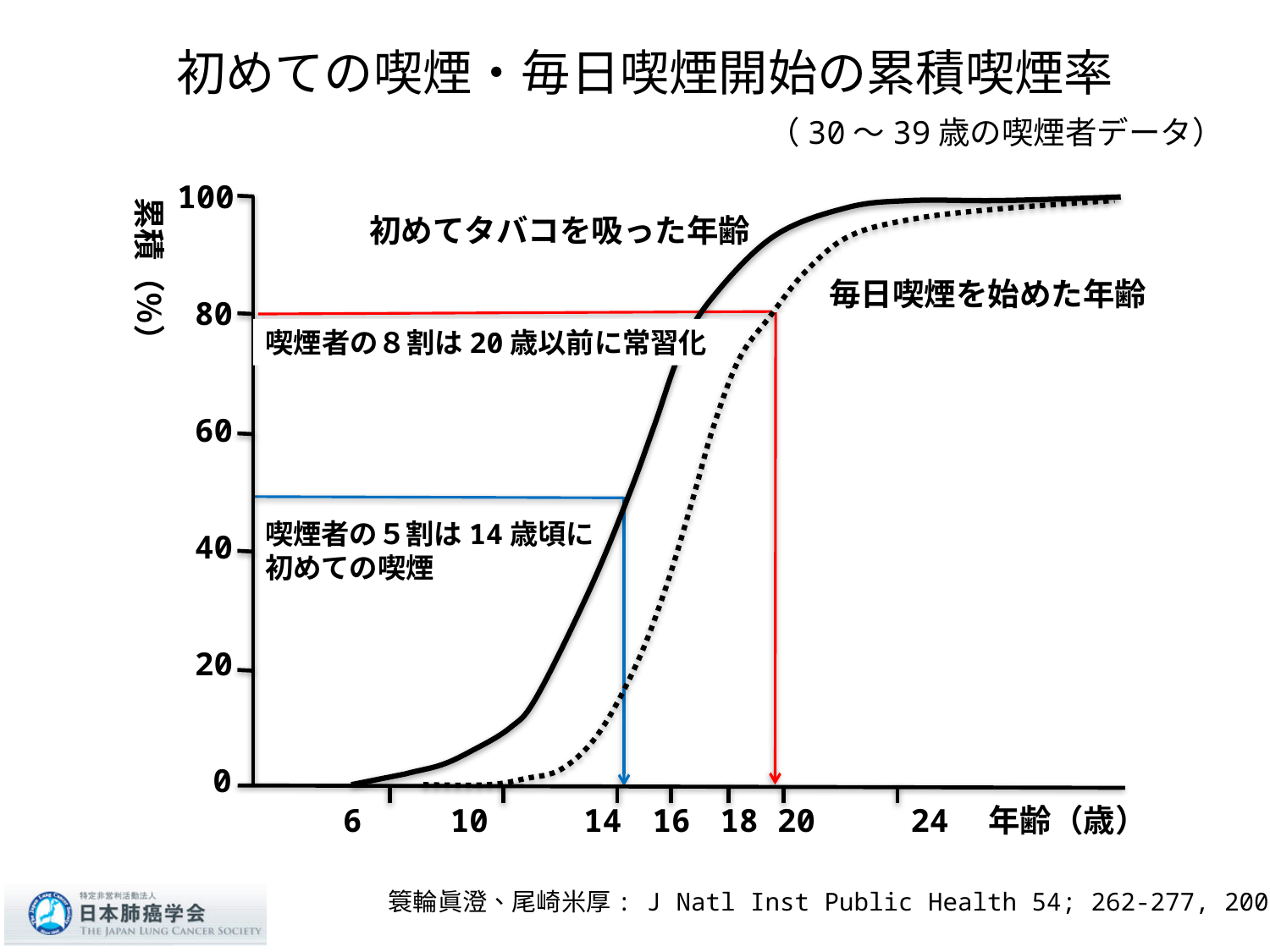

# 初めての喫煙・毎日喫煙開始の累積喫煙率
（30～39歳の喫煙者データ）
100
累積（％）

初めてタバコを吸った年齢
毎日喫煙を始めた年齢
80
喫煙者の８割は20歳以前に常習化
60
喫煙者の５割は14歳頃に
初めての喫煙
40
20
0
6　　  10     14  16  18 20     24　年齢（歳）
簑輪眞澄、尾崎米厚: J Natl Inst Public Health 54; 262-277, 2005.